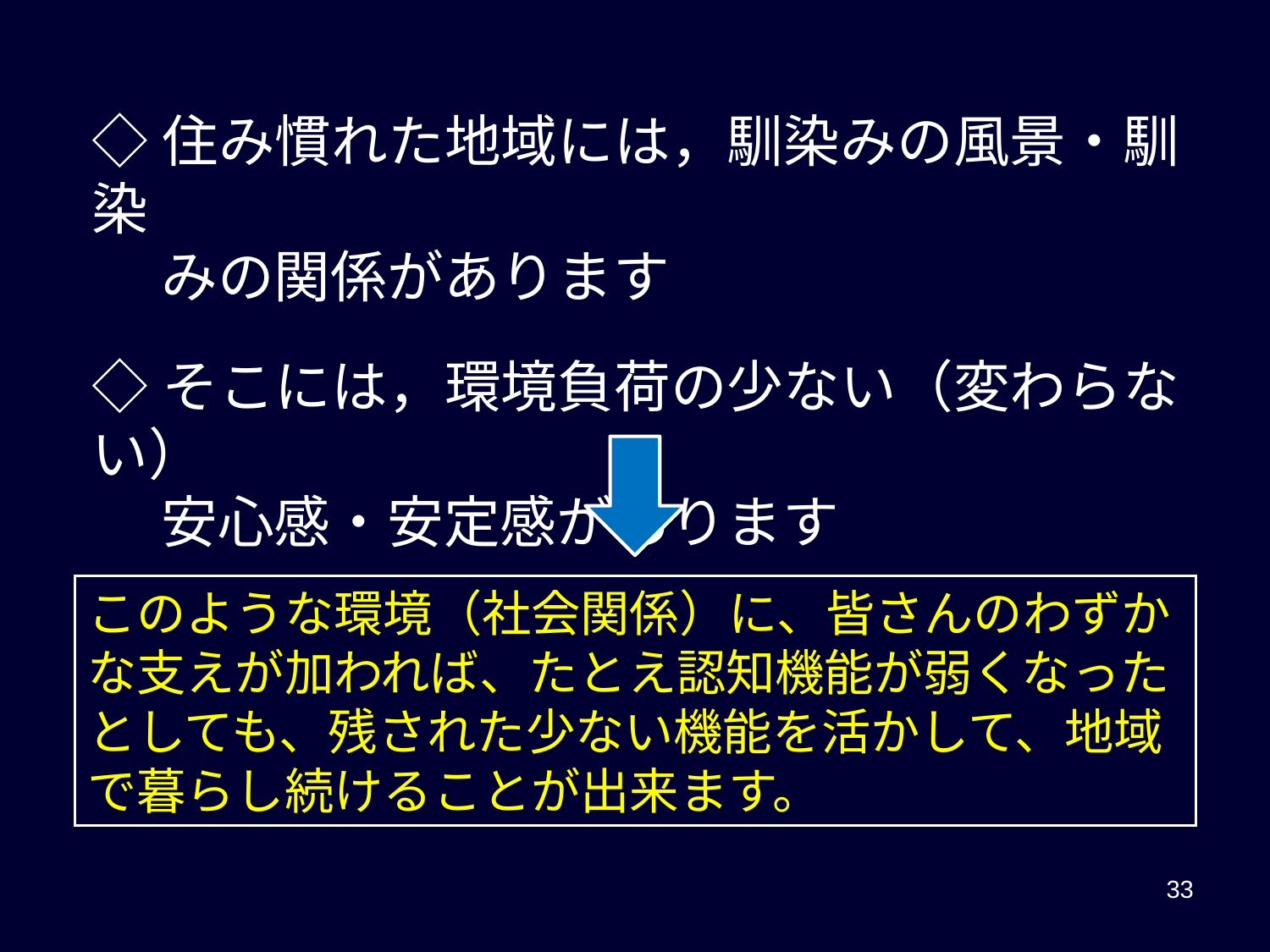

◇住み慣れた地域には，馴染みの風景・馴染
　 みの関係があります

◇そこには，環境負荷の少ない（変わらない）
　 安心感・安定感があります

このような環境（社会関係）に、皆さんのわずかな支えが加われば、たとえ認知機能が弱くなったとしても、残された少ない機能を活かして、地域で暮らし続けることが出来ます。
33